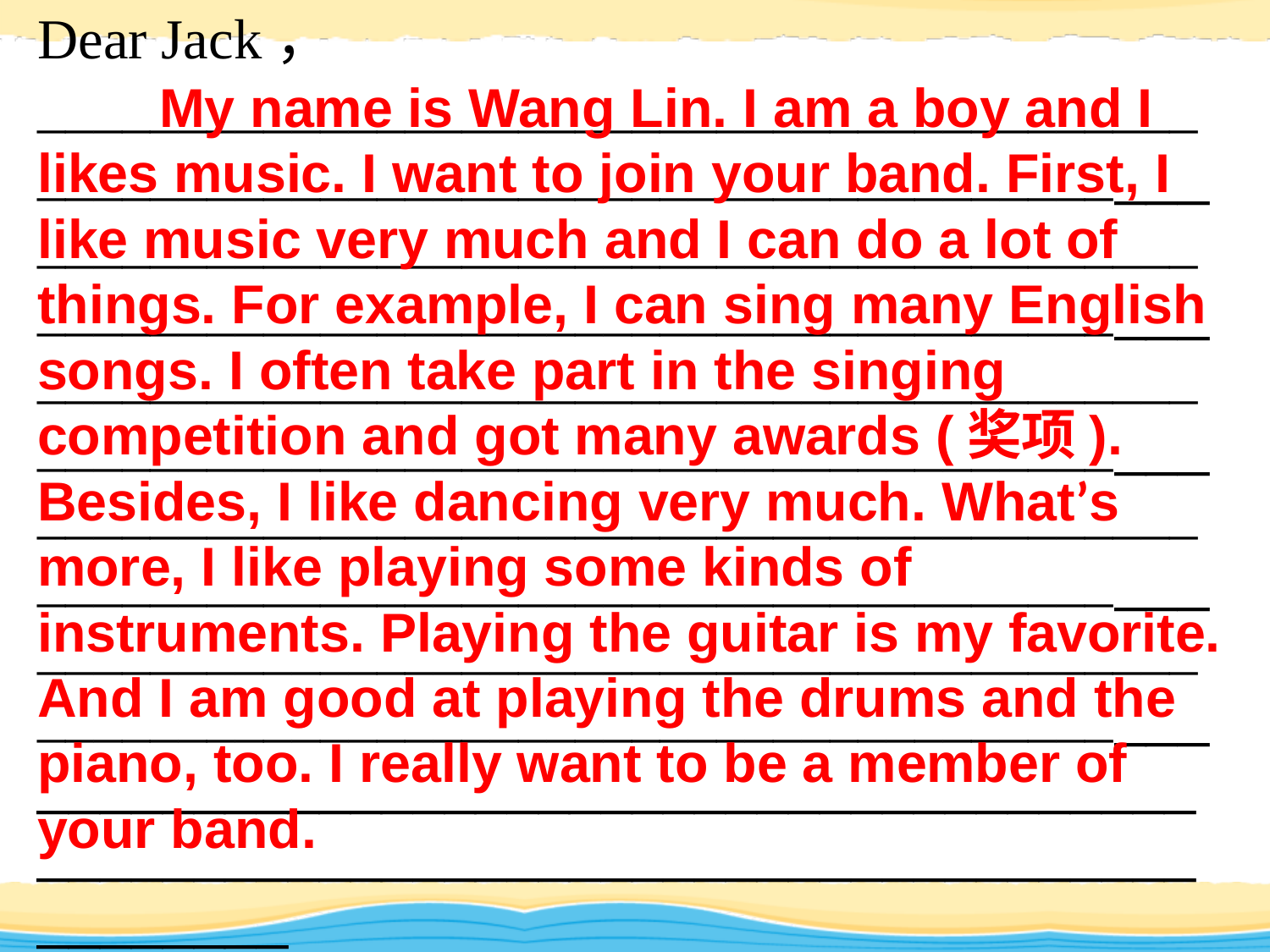

Dear Jack，
__________________________________________________________________________________
__________________________________________________________________________________
__________________________________________________________________________________
__________________________________________________________________________________
____________________________________________________________________________________________________________________________________________________________________
                                                                 Wang Lin
        My name is Wang Lin. I am a boy and I likes music. I want to join your band. First, I like music very much and I can do a lot of things. For example, I can sing many English songs. I often take part in the singing competition and got many awards (奖项). Besides, I like dancing very much. What’s more, I like playing some kinds of instruments. Playing the guitar is my favorite. And I am good at playing the drums and the piano, too. I really want to be a member of your band.